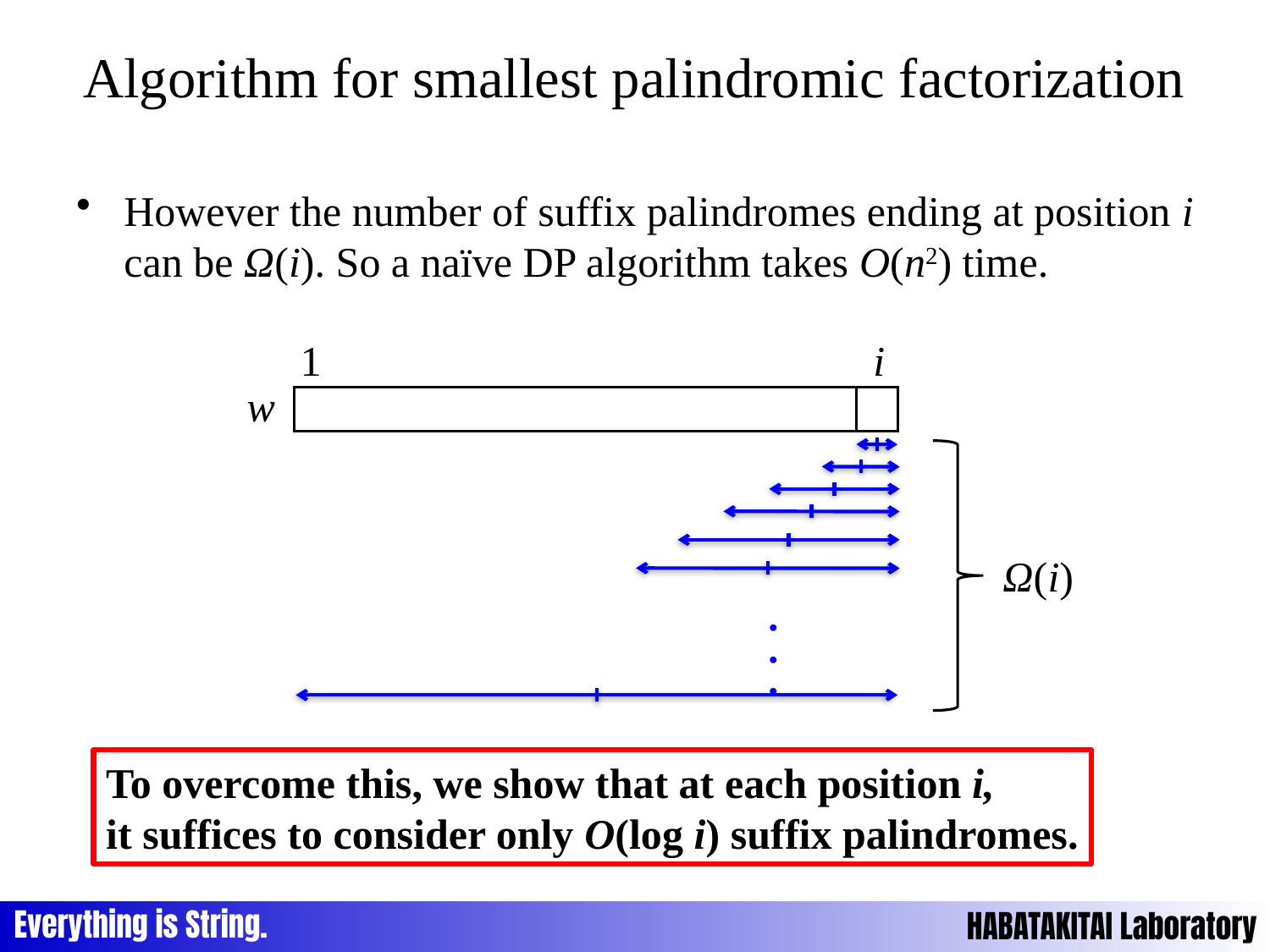

# Algorithm for smallest palindromic factorization
However the number of suffix palindromes ending at position i can be Ω(i). So a naïve DP algorithm takes O(n2) time.
1
i
w

Ω(i)
・・・
To overcome this, we show that at each position i,
it suffices to consider only O(log i) suffix palindromes.